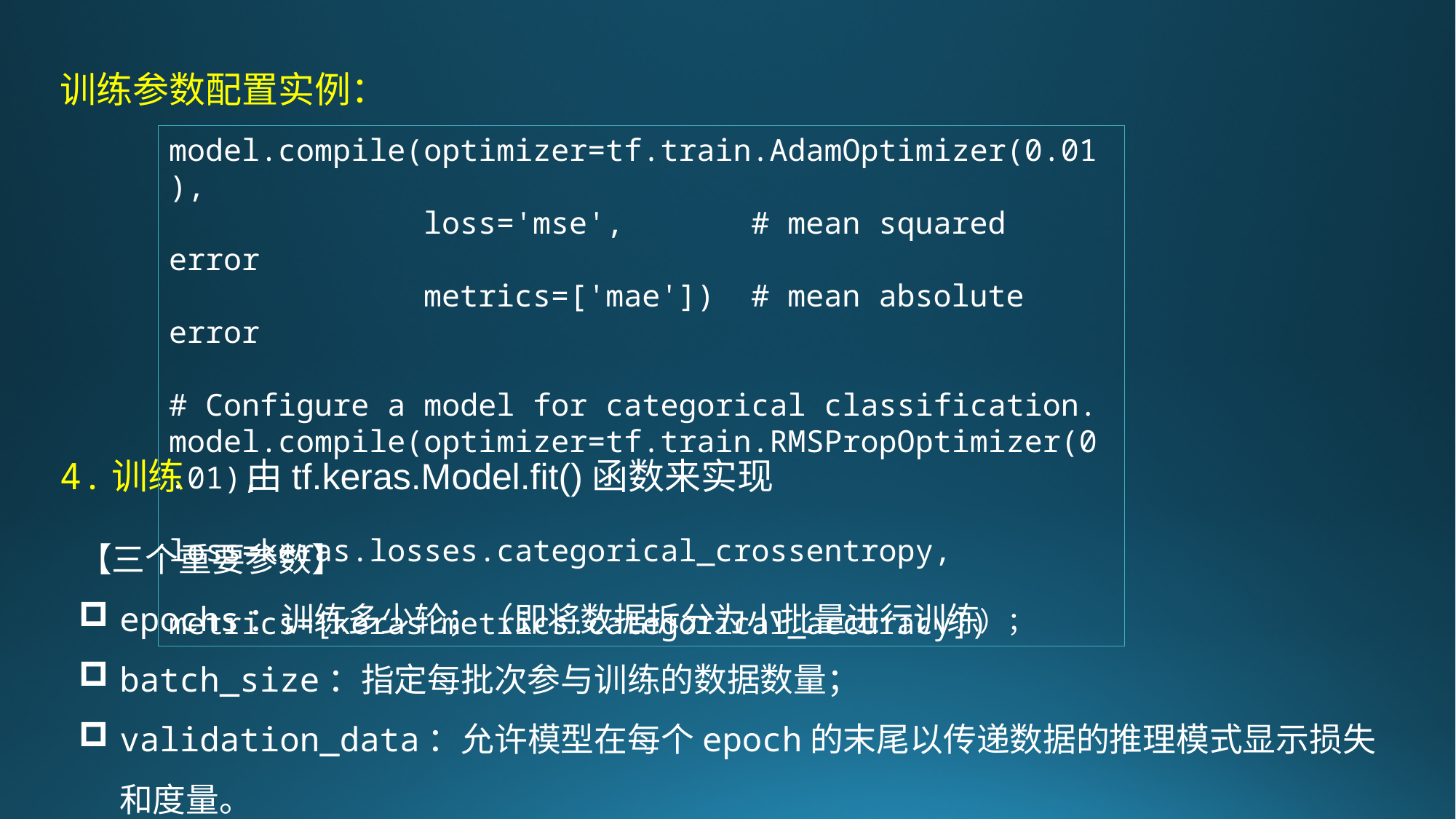

训练参数配置实例：
model.compile(optimizer=tf.train.AdamOptimizer(0.01),
              loss='mse',       # mean squared error
              metrics=['mae'])  # mean absolute error

# Configure a model for categorical classification.
model.compile(optimizer=tf.train.RMSPropOptimizer(0.01),
              loss=keras.losses.categorical_crossentropy,
              metrics=[keras.metrics.categorical_accuracy])
4.训练
由tf.keras.Model.fit()函数来实现
【三个重要参数】
epochs：训练多少轮；（即将数据拆分为小批量进行训练）；
batch_size：指定每批次参与训练的数据数量；
validation_data：允许模型在每个epoch的末尾以传递数据的推理模式显示损失和度量。